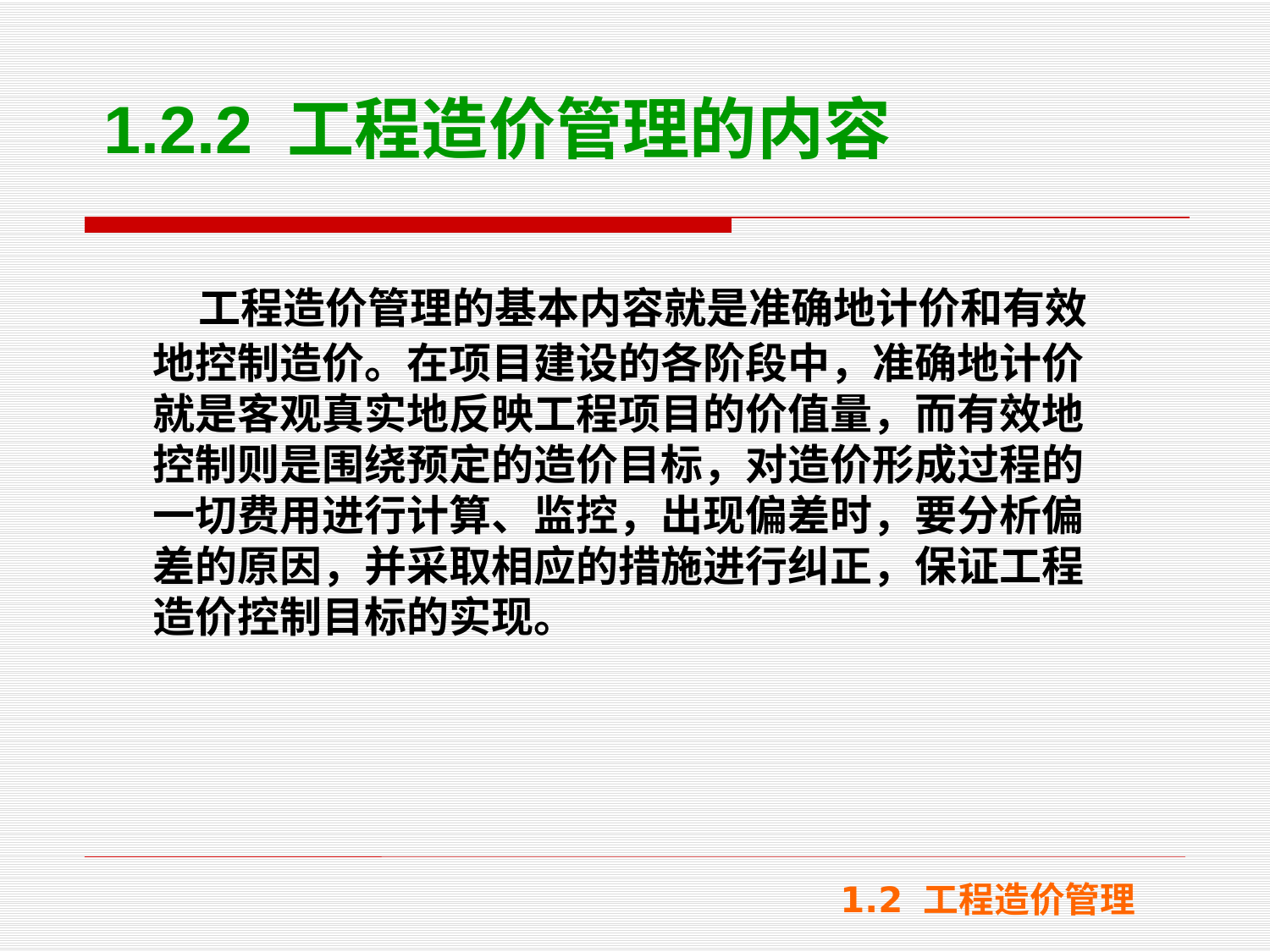

# 1.2.2 工程造价管理的内容
       工程造价管理的基本内容就是准确地计价和有效地控制造价。在项目建设的各阶段中，准确地计价就是客观真实地反映工程项目的价值量，而有效地控制则是围绕预定的造价目标，对造价形成过程的一切费用进行计算、监控，出现偏差时，要分析偏差的原因，并采取相应的措施进行纠正，保证工程造价控制目标的实现。
1.2 工程造价管理